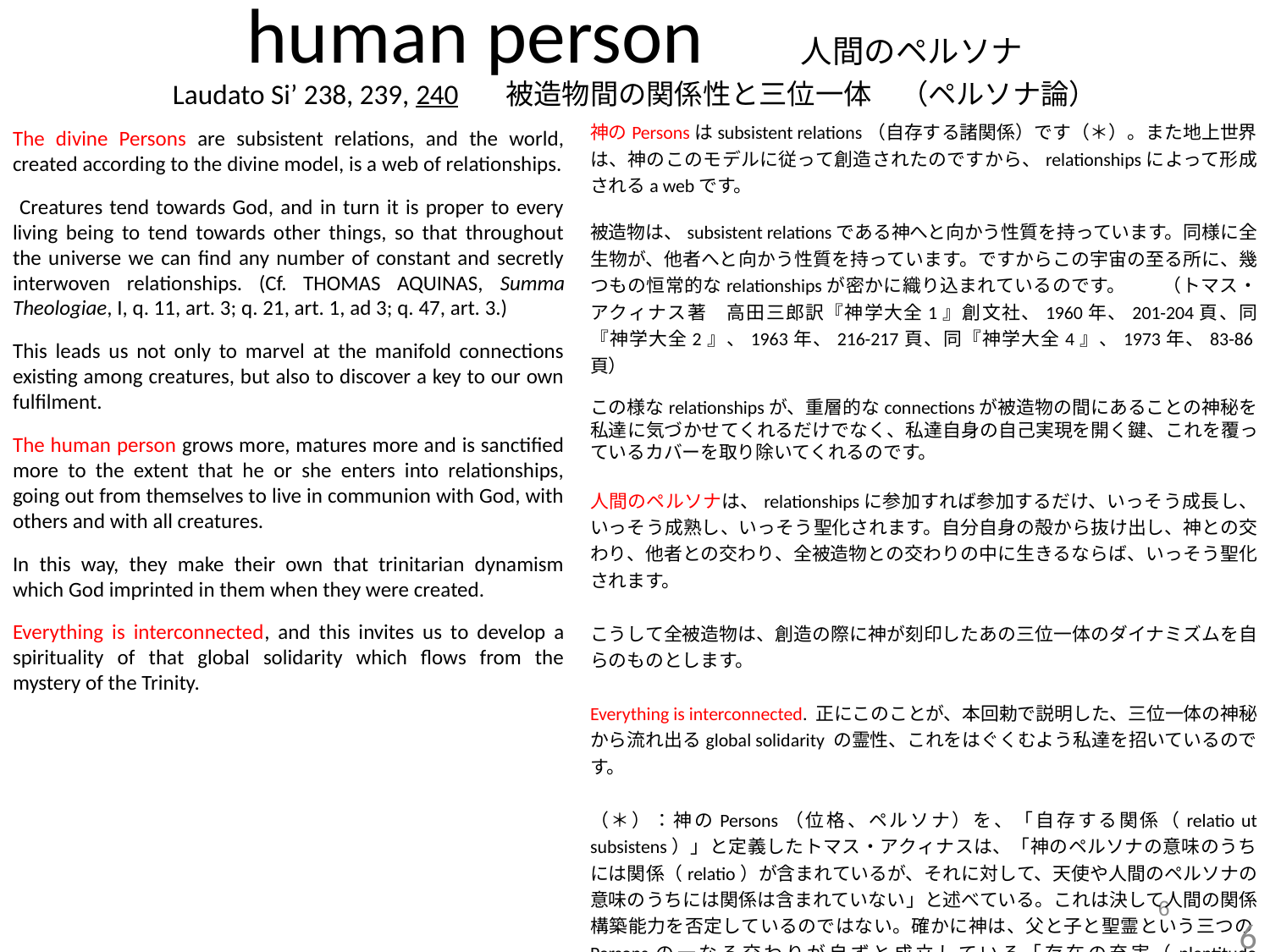

human person　人間のペルソナ
Laudato Si’ 238, 239, 240 　 被造物間の関係性と三位一体　（ペルソナ論）
神のPersonsはsubsistent relations（自存する諸関係）です（＊）。また地上世界は、神のこのモデルに従って創造されたのですから、relationshipsによって形成されるa webです。

被造物は、subsistent relationsである神へと向かう性質を持っています。同様に全生物が、他者へと向かう性質を持っています。ですからこの宇宙の至る所に、幾つもの恒常的なrelationshipsが密かに織り込まれているのです。　　（トマス・アクィナス著　高田三郎訳『神学大全1』創文社、1960年、201-204頁、同『神学大全2』、1963年、216-217頁、同『神学大全4』、1973年、83-86頁）

この様なrelationshipsが、重層的なconnectionsが被造物の間にあることの神秘を私達に気づかせてくれるだけでなく、私達自身の自己実現を開く鍵、これを覆っているカバーを取り除いてくれるのです。

人間のペルソナは、relationshipsに参加すれば参加するだけ、いっそう成長し、いっそう成熟し、いっそう聖化されます。自分自身の殻から抜け出し、神との交わり、他者との交わり、全被造物との交わりの中に生きるならば、いっそう聖化されます。

こうして全被造物は、創造の際に神が刻印したあの三位一体のダイナミズムを自らのものとします。

Everything is interconnected. 正にこのことが、本回勅で説明した、三位一体の神秘から流れ出るglobal solidarity の霊性、これをはぐくむよう私達を招いているのです。

（＊）：神のPersons（位格、ペルソナ）を、「自存する関係（relatio ut subsistens）」と定義したトマス・アクィナスは、「神のペルソナの意味のうちには関係（relatio）が含まれているが、それに対して、天使や人間のペルソナの意味のうちには関係は含まれていない」と述べている。これは決して人間の関係構築能力を否定しているのではない。確かに神は、父と子と聖霊という三つのPersonsの一なる交わりが自ずと成立している「存在の充実（plentitudo essendi）」そのものである。しかし人間も、意志的・選択的に、偶然的な外界や他者との関わりの中でその様なrelationsを構築するならば、「存在の充実」を時間的・過渡的に得ることができるのである。　（山本芳久著『トマス・アクィナスによる人格（ペルソナ）の存在論』2004年博士論文、2013年増補出版、271頁等参照方）
The divine Persons are subsistent relations, and the world, created according to the divine model, is a web of relationships.
 Creatures tend towards God, and in turn it is proper to every living being to tend towards other things, so that throughout the universe we can find any number of constant and secretly interwoven relationships. (Cf. THOMAS AQUINAS, Summa Theologiae, I, q. 11, art. 3; q. 21, art. 1, ad 3; q. 47, art. 3.)
This leads us not only to marvel at the manifold connections existing among creatures, but also to discover a key to our own fulfilment.
The human person grows more, matures more and is sanctified more to the extent that he or she enters into relationships, going out from themselves to live in communion with God, with others and with all creatures.
In this way, they make their own that trinitarian dynamism which God imprinted in them when they were created.
Everything is interconnected, and this invites us to develop a spirituality of that global solidarity which flows from the mystery of the Trinity.
6
6